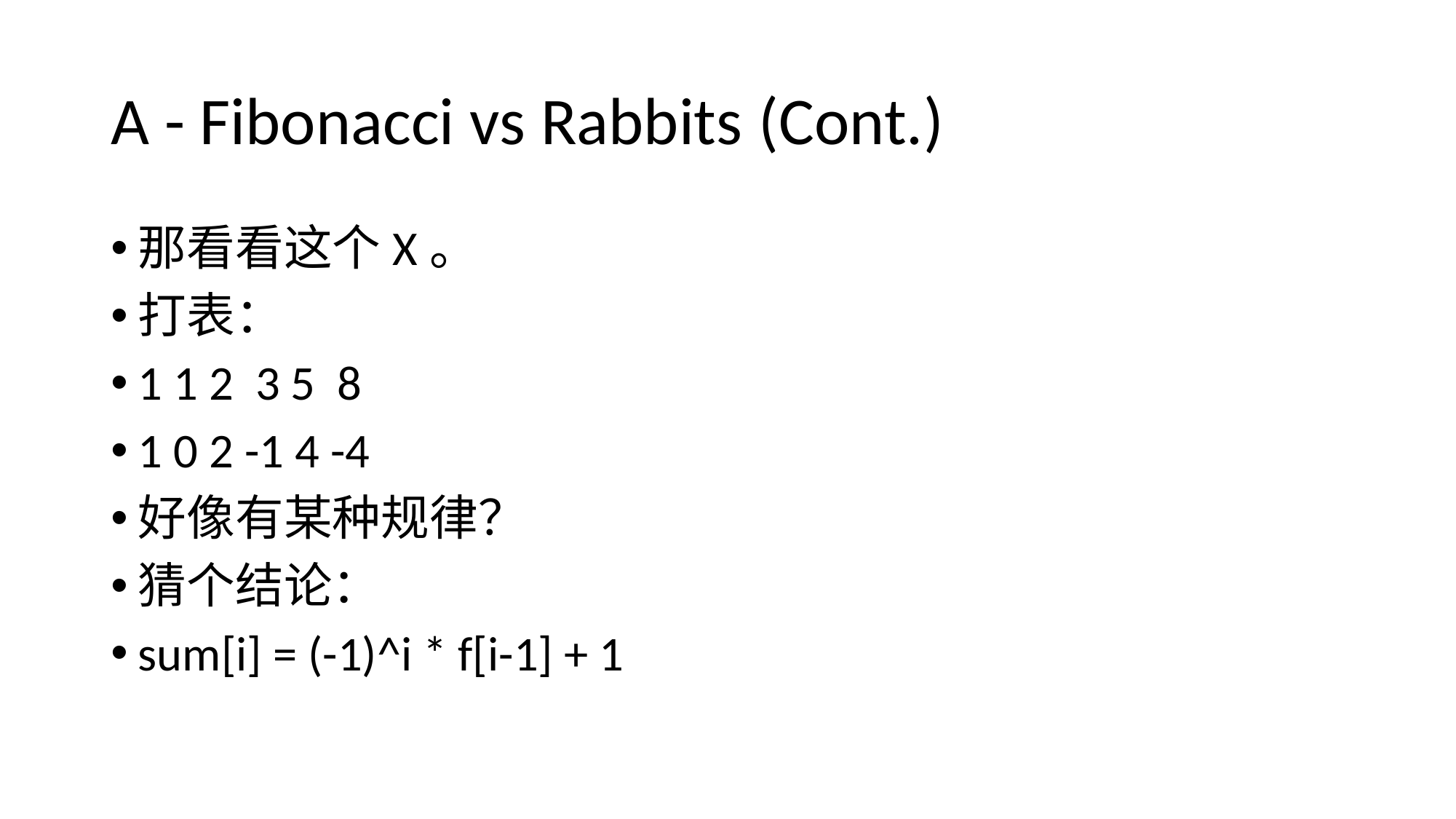

# A - Fibonacci vs Rabbits (Cont.)
那看看这个X。
打表：
1 1 2  3 5  8
1 0 2 -1 4 -4
好像有某种规律？
猜个结论：
sum[i] = (-1)^i * f[i-1] + 1